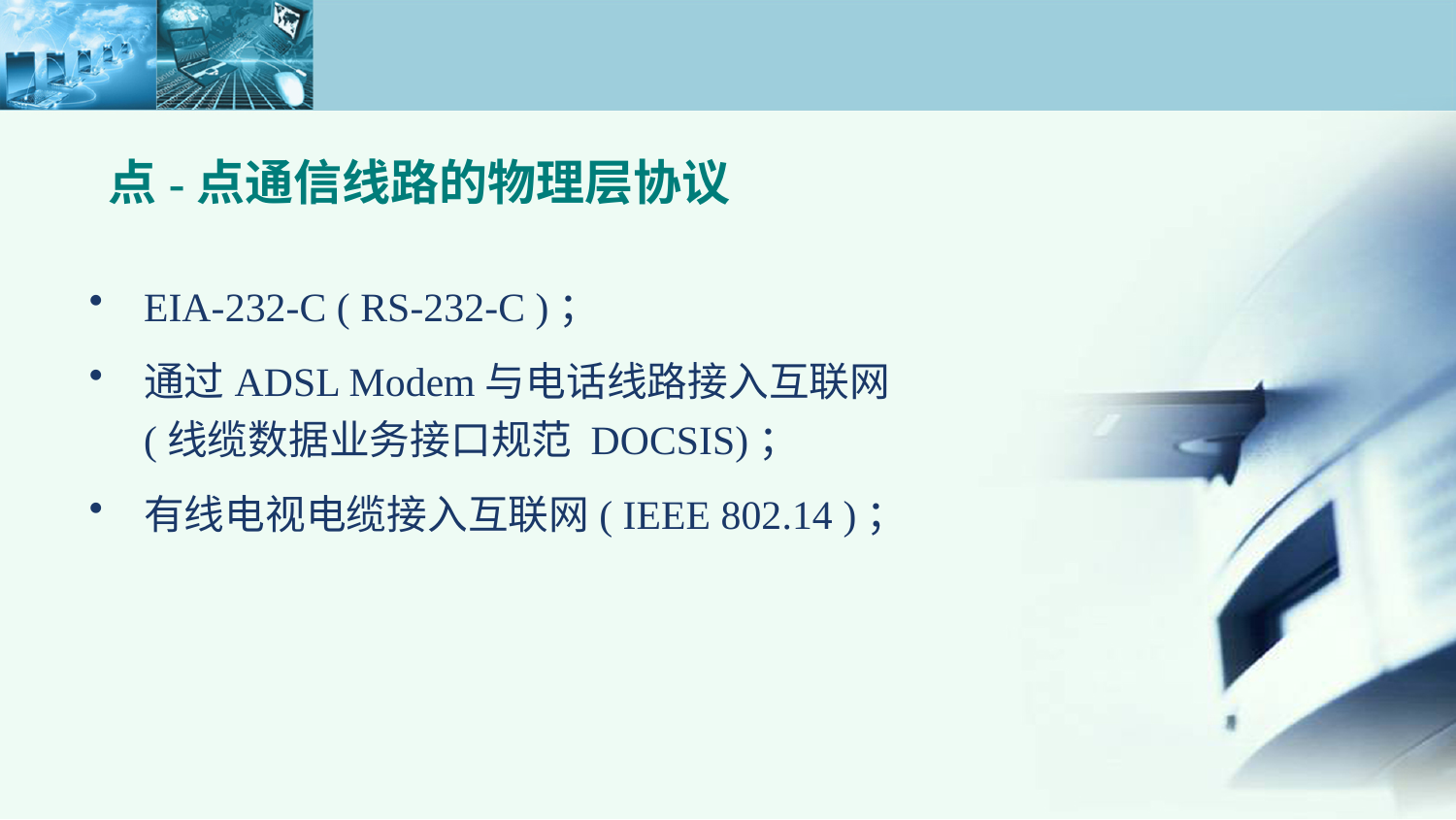

点-点通信线路的物理层协议
EIA-232-C ( RS-232-C )；
通过ADSL Modem与电话线路接入互联网    (线缆数据业务接口规范 DOCSIS)；
有线电视电缆接入互联网( IEEE 802.14 )；